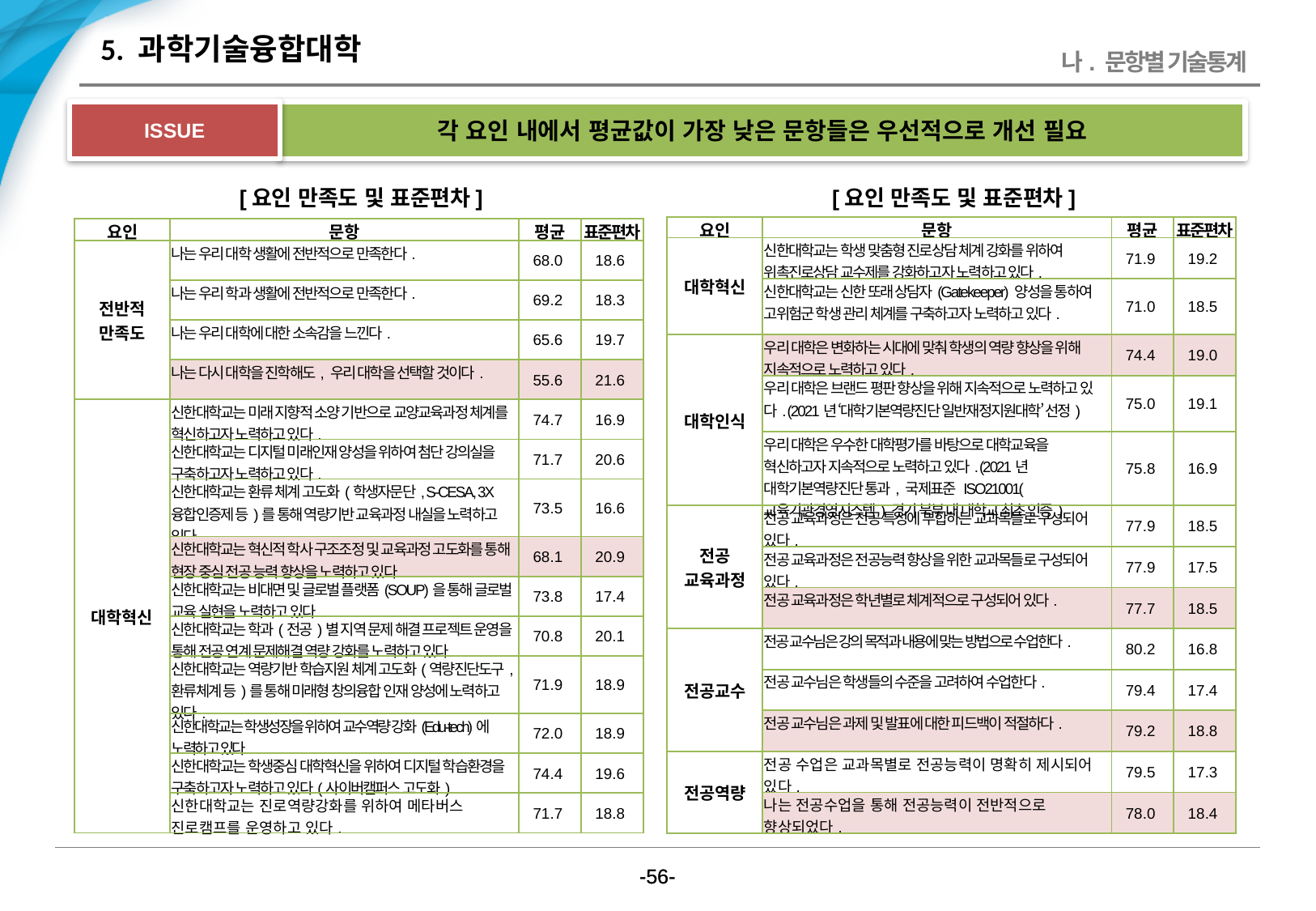

# 5. 과학기술융합대학
나. 문항별 기술통계
ISSUE
각 요인 내에서 평균값이 가장 낮은 문항들은 우선적으로 개선 필요
[요인 만족도 및 표준편차]
[요인 만족도 및 표준편차]
| 요인 | 문항 | 평균 | 표준편차 |
| --- | --- | --- | --- |
| 대학혁신 | 신한대학교는 학생 맞춤형 진로상담 체계 강화를 위하여 위촉진로상담 교수제를 강화하고자 노력하고 있다. | 71.9 | 19.2 |
|  | 신한대학교는 신한 또래 상담자(Gatekeeper) 양성을 통하여 고위험군 학생 관리 체계를 구축하고자 노력하고 있다. | 71.0 | 18.5 |
| 대학인식 | 우리 대학은 변화하는 시대에 맞춰 학생의 역량 향상을 위해 지속적으로 노력하고 있다. | 74.4 | 19.0 |
|  | 우리 대학은 브랜드 평판 향상을 위해 지속적으로 노력하고 있다. (2021년 ‘대학기본역량진단 일반재정지원대학’ 선정) | 75.0 | 19.1 |
|  | 우리 대학은 우수한 대학평가를 바탕으로 대학교육을 혁신하고자 지속적으로 노력하고 있다. (2021년 대학기본역량진단 통과, 국제표준 ISO21001(교육기관경영시스템) 경기 북부 내 대학교 최초 인증) | 75.8 | 16.9 |
| 전공 교육과정 | 전공 교육과정은 전공 특성에 부합하는 교과목들로 구성되어 있다. | 77.9 | 18.5 |
|  | 전공 교육과정은 전공능력 향상을 위한 교과목들로 구성되어 있다. | 77.9 | 17.5 |
|  | 전공 교육과정은 학년별로 체계적으로 구성되어 있다. | 77.7 | 18.5 |
| 전공교수 | 전공 교수님은 강의 목적과 내용에 맞는 방법으로 수업한다. | 80.2 | 16.8 |
|  | 전공 교수님은 학생들의 수준을 고려하여 수업한다. | 79.4 | 17.4 |
|  | 전공 교수님은 과제 및 발표에 대한 피드백이 적절하다. | 79.2 | 18.8 |
| 전공역량 | 전공 수업은 교과목별로 전공능력이 명확히 제시되어 있다. | 79.5 | 17.3 |
|  | 나는 전공수업을 통해 전공능력이 전반적으로 향상되었다. | 78.0 | 18.4 |
| 요인 | 문항 | 평균 | 표준편차 |
| --- | --- | --- | --- |
| 전반적 만족도 | 나는 우리 대학 생활에 전반적으로 만족한다. | 68.0 | 18.6 |
|  | 나는 우리 학과 생활에 전반적으로 만족한다. | 69.2 | 18.3 |
|  | 나는 우리 대학에 대한 소속감을 느낀다. | 65.6 | 19.7 |
|  | 나는 다시 대학을 진학해도, 우리 대학을 선택할 것이다. | 55.6 | 21.6 |
| 대학혁신 | 신한대학교는 미래 지향적 소양 기반으로 교양교육과정 체계를 혁신하고자 노력하고 있다. | 74.7 | 16.9 |
|  | 신한대학교는 디지털 미래인재 양성을 위하여 첨단 강의실을 구축하고자 노력하고 있다. | 71.7 | 20.6 |
|  | 신한대학교는 환류 체계 고도화(학생자문단, S-CESA, 3X융합인증제 등)를 통해 역량기반 교육과정 내실을 노력하고 있다. | 73.5 | 16.6 |
|  | 신한대학교는 혁신적 학사 구조조정 및 교육과정 고도화를 통해 현장 중심 전공 능력 향상을 노력하고 있다. | 68.1 | 20.9 |
|  | 신한대학교는 비대면 및 글로벌 플랫폼(SOUP)을 통해 글로벌 교육 실현을 노력하고 있다. | 73.8 | 17.4 |
|  | 신한대학교는 학과(전공)별 지역 문제 해결 프로젝트 운영을 통해 전공 연계 문제해결 역량 강화를 노력하고 있다. | 70.8 | 20.1 |
|  | 신한대학교는 역량기반 학습지원 체계 고도화(역량진단도구, 환류체계 등)를 통해 미래형 창의융합 인재 양성에 노력하고 있다. | 71.9 | 18.9 |
|  | 신한대학교는 학생성장을 위하여 교수역량 강화(Edu-tech)에 노력하고 있다. | 72.0 | 18.9 |
|  | 신한대학교는 학생중심 대학혁신을 위하여 디지털 학습환경을 구축하고자 노력하고 있다(사이버캠퍼스 고도화). | 74.4 | 19.6 |
|  | 신한대학교는 진로역량강화를 위하여 메타버스 진로캠프를 운영하고 있다. | 71.7 | 18.8 |
-56-
-56-